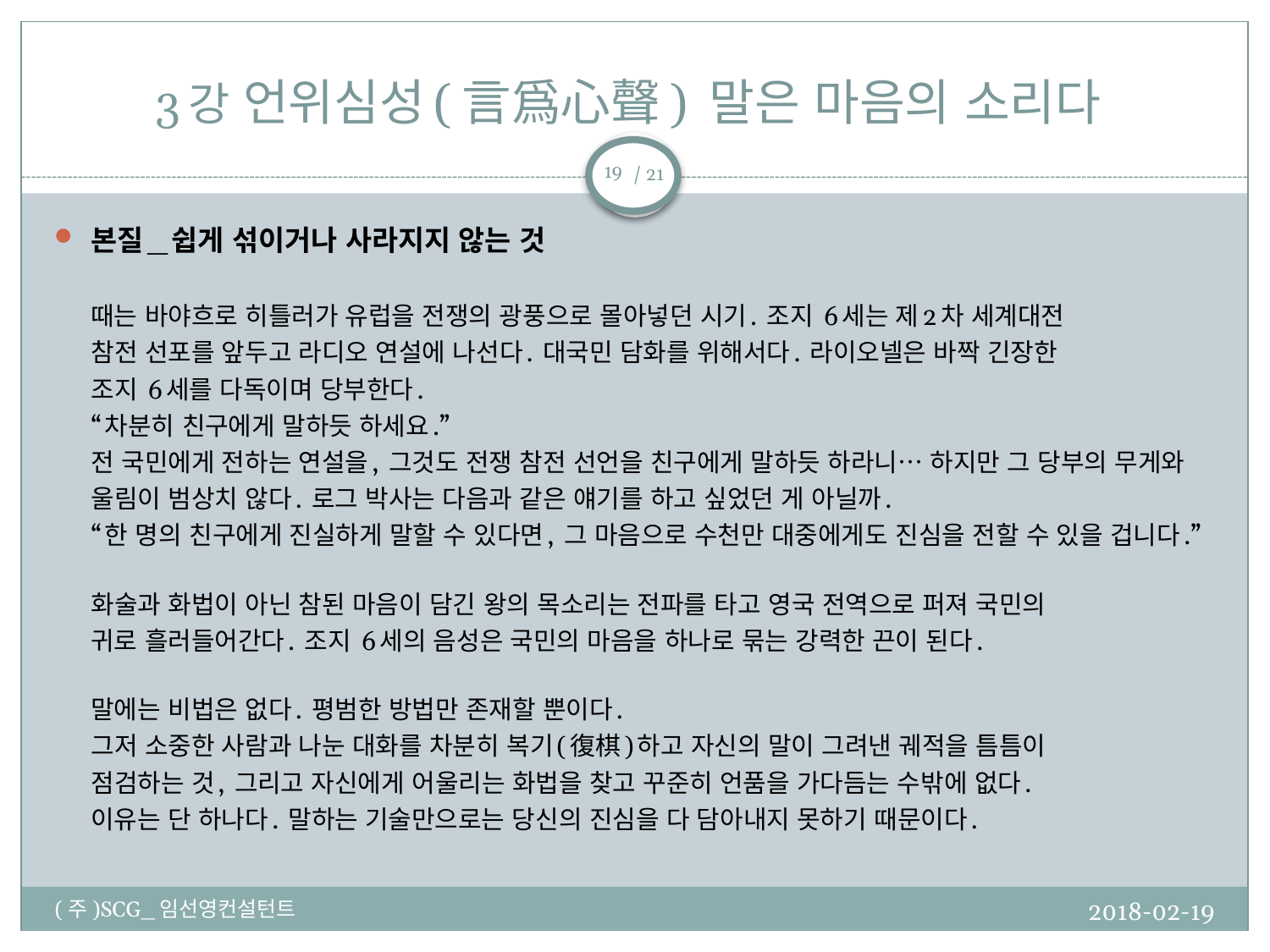

# 3강 언위심성(言爲心聲) 말은 마음의 소리다
19
본질_쉽게 섞이거나 사라지지 않는 것

때는 바야흐로 히틀러가 유럽을 전쟁의 광풍으로 몰아넣던 시기. 조지 6세는 제2차 세계대전
참전 선포를 앞두고 라디오 연설에 나선다. 대국민 담화를 위해서다. 라이오넬은 바짝 긴장한
조지 6세를 다독이며 당부한다.
“차분히 친구에게 말하듯 하세요.”
전 국민에게 전하는 연설을, 그것도 전쟁 참전 선언을 친구에게 말하듯 하라니… 하지만 그 당부의 무게와 울림이 범상치 않다. 로그 박사는 다음과 같은 얘기를 하고 싶었던 게 아닐까.
“한 명의 친구에게 진실하게 말할 수 있다면, 그 마음으로 수천만 대중에게도 진심을 전할 수 있을 겁니다.”

화술과 화법이 아닌 참된 마음이 담긴 왕의 목소리는 전파를 타고 영국 전역으로 퍼져 국민의
귀로 흘러들어간다. 조지 6세의 음성은 국민의 마음을 하나로 묶는 강력한 끈이 된다.

말에는 비법은 없다. 평범한 방법만 존재할 뿐이다.
그저 소중한 사람과 나눈 대화를 차분히 복기(復棋)하고 자신의 말이 그려낸 궤적을 틈틈이
점검하는 것, 그리고 자신에게 어울리는 화법을 찾고 꾸준히 언품을 가다듬는 수밖에 없다.
이유는 단 하나다. 말하는 기술만으로는 당신의 진심을 다 담아내지 못하기 때문이다.
2018-02-19
(주)SCG_임선영컨설턴트